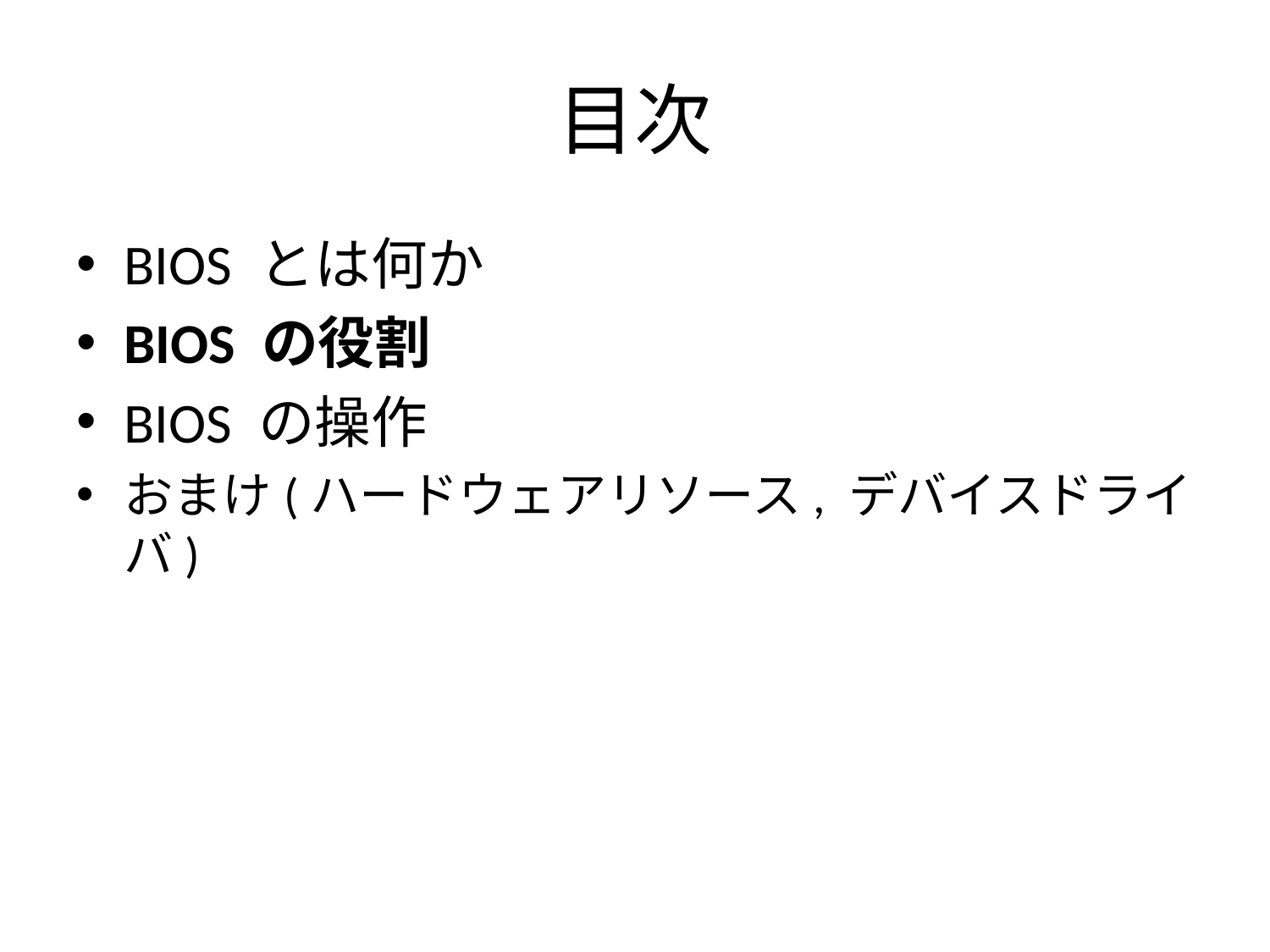

# 目次
BIOS とは何か
BIOS の役割
BIOS の操作
おまけ(ハードウェアリソース, デバイスドライバ)